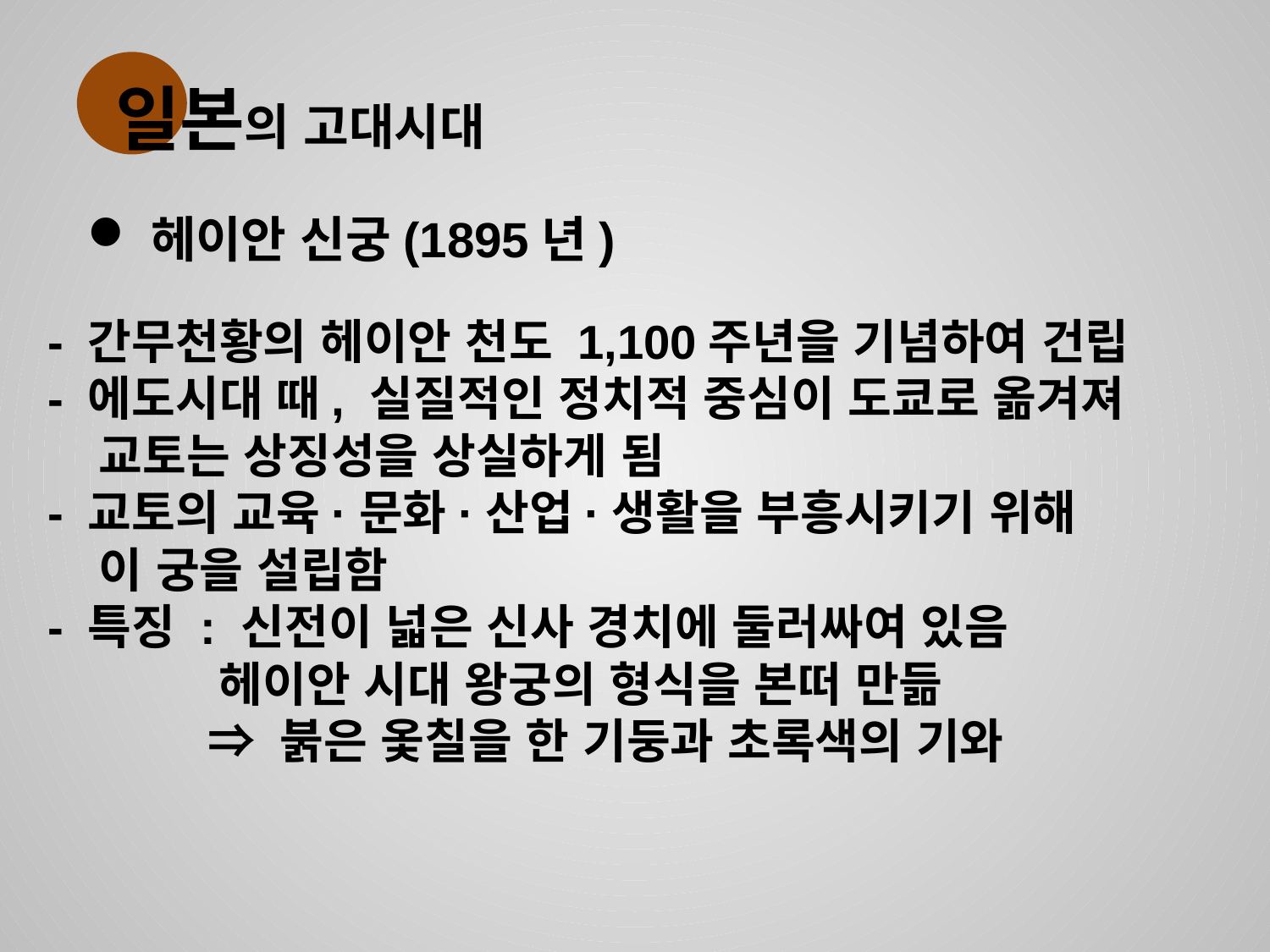

일본의 고대시대
헤이안 신궁(1895년)
- 간무천황의 헤이안 천도 1,100주년을 기념하여 건립
- 에도시대 때, 실질적인 정치적 중심이 도쿄로 옮겨져
   교토는 상징성을 상실하게 됨
- 교토의 교육·문화·산업·생활을 부흥시키기 위해
   이 궁을 설립함
- 특징 : 신전이 넓은 신사 경치에 둘러싸여 있음
            헤이안 시대 왕궁의 형식을 본떠 만듦
            ⇒ 붉은 옻칠을 한 기둥과 초록색의 기와